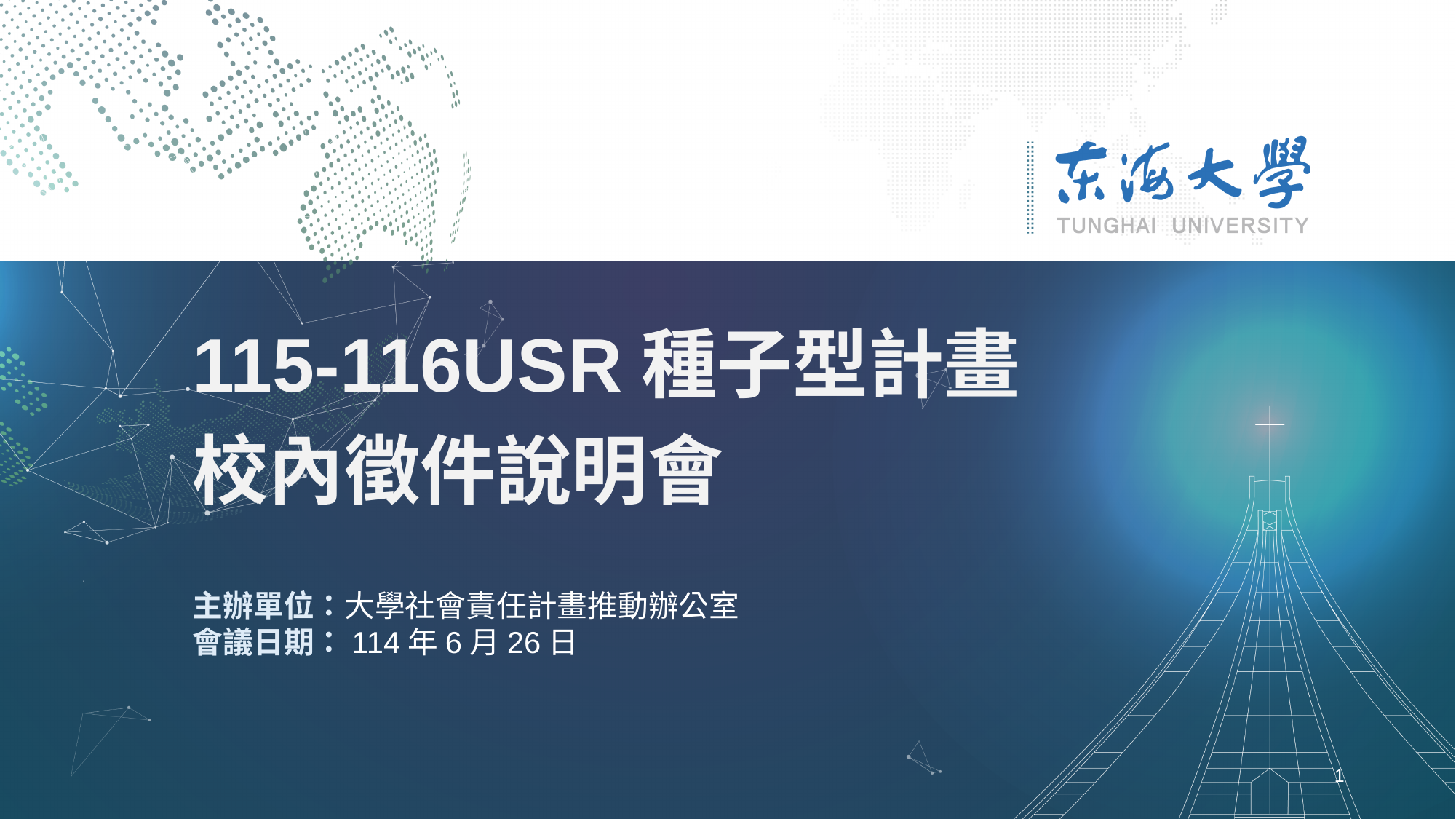

# 115-116USR種子型計畫 校內徵件說明會

主辦單位：大學社會責任計畫推動辦公室
會議日期：114年6月26日
1